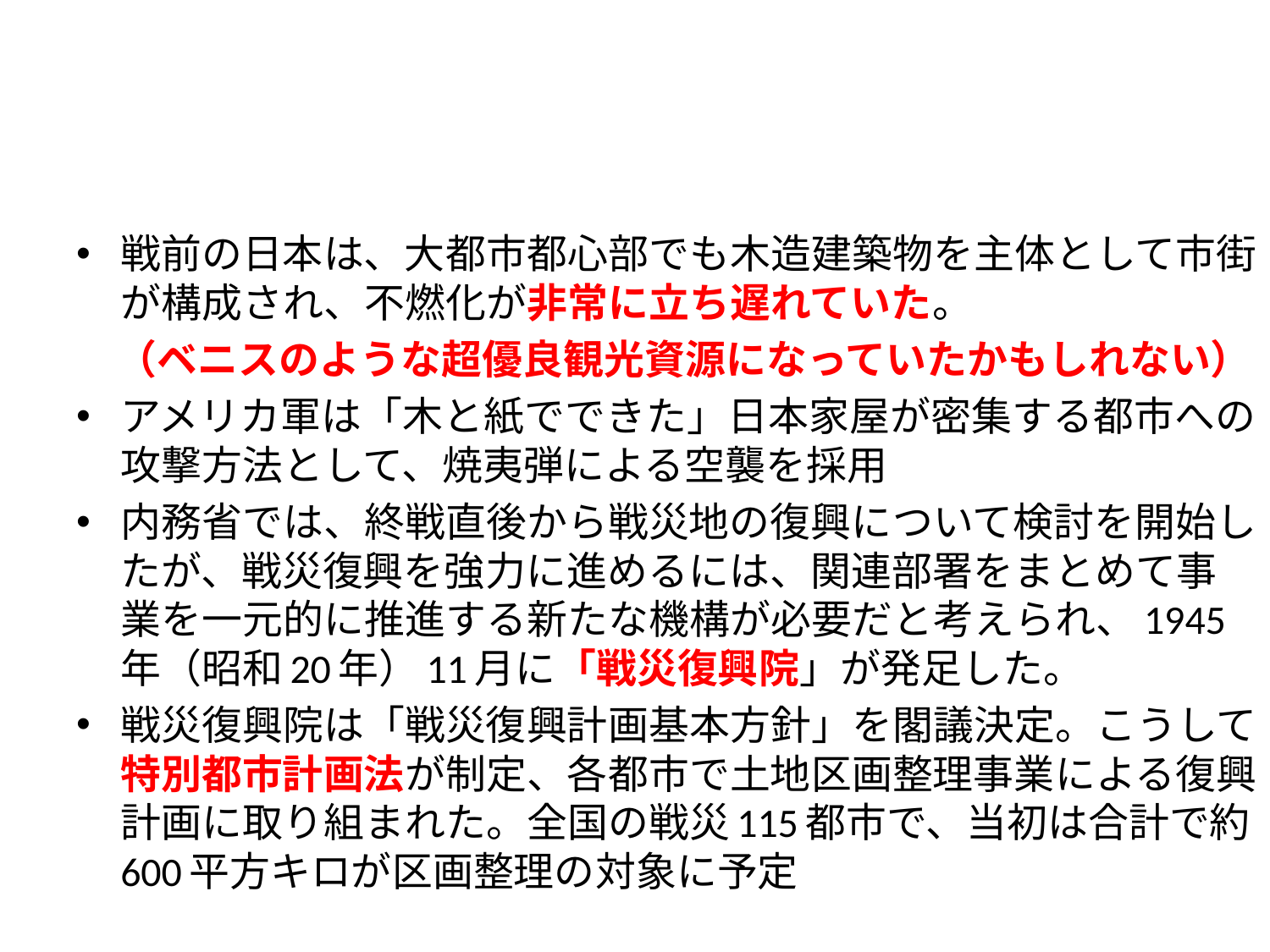

#
戦前の日本は、大都市都心部でも木造建築物を主体として市街が構成され、不燃化が非常に立ち遅れていた。
　（ベニスのような超優良観光資源になっていたかもしれない）
アメリカ軍は「木と紙でできた」日本家屋が密集する都市への攻撃方法として、焼夷弾による空襲を採用
内務省では、終戦直後から戦災地の復興について検討を開始したが、戦災復興を強力に進めるには、関連部署をまとめて事業を一元的に推進する新たな機構が必要だと考えられ、1945年（昭和20年）11月に「戦災復興院」が発足した。
戦災復興院は「戦災復興計画基本方針」を閣議決定。こうして特別都市計画法が制定、各都市で土地区画整理事業による復興計画に取り組まれた。全国の戦災115都市で、当初は合計で約600平方キロが区画整理の対象に予定